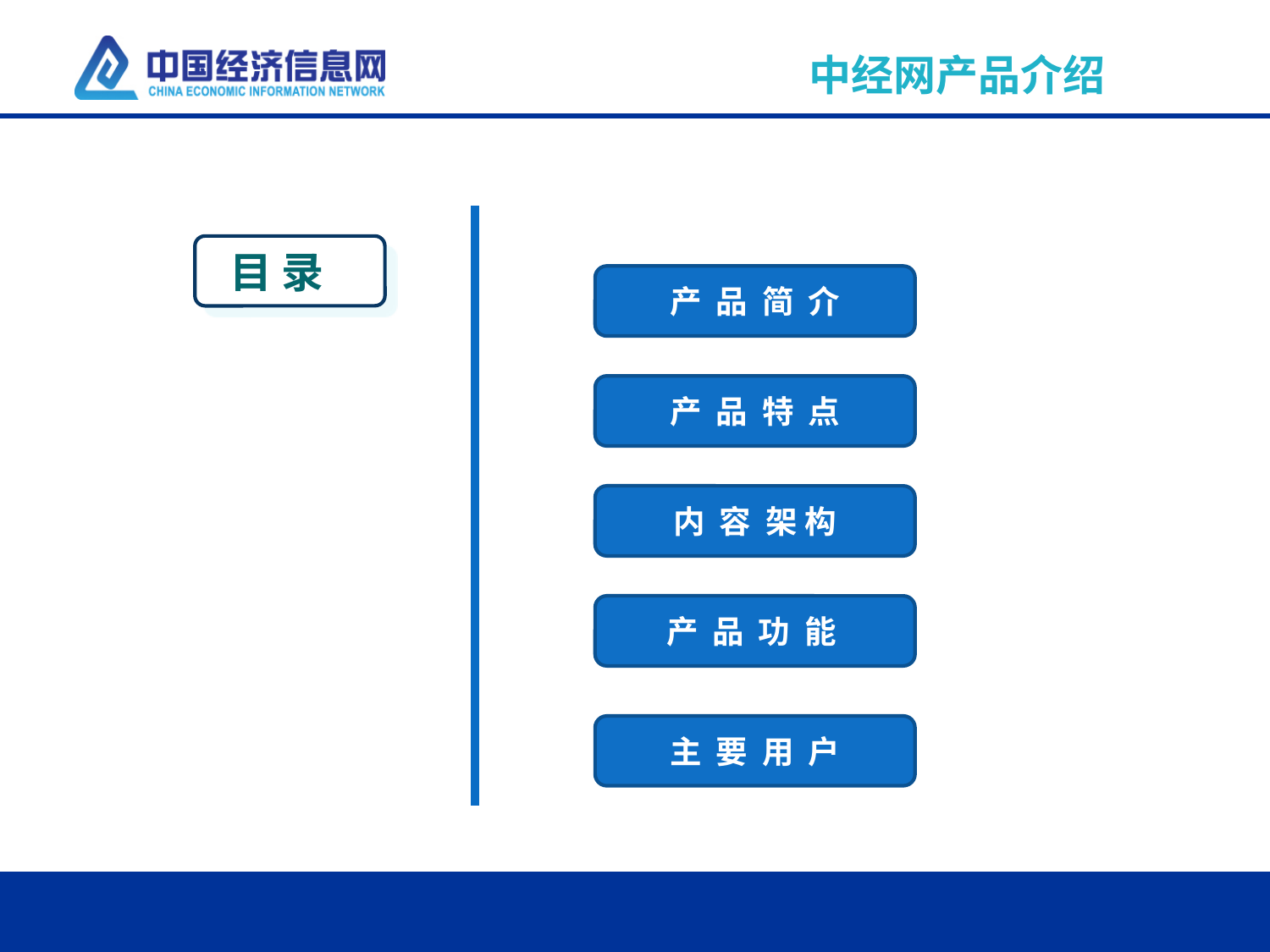

中经网产品介绍
 目 录
产  品  简  介
产  品  特  点
内  容  架 构
产  品  功  能
主  要  用  户